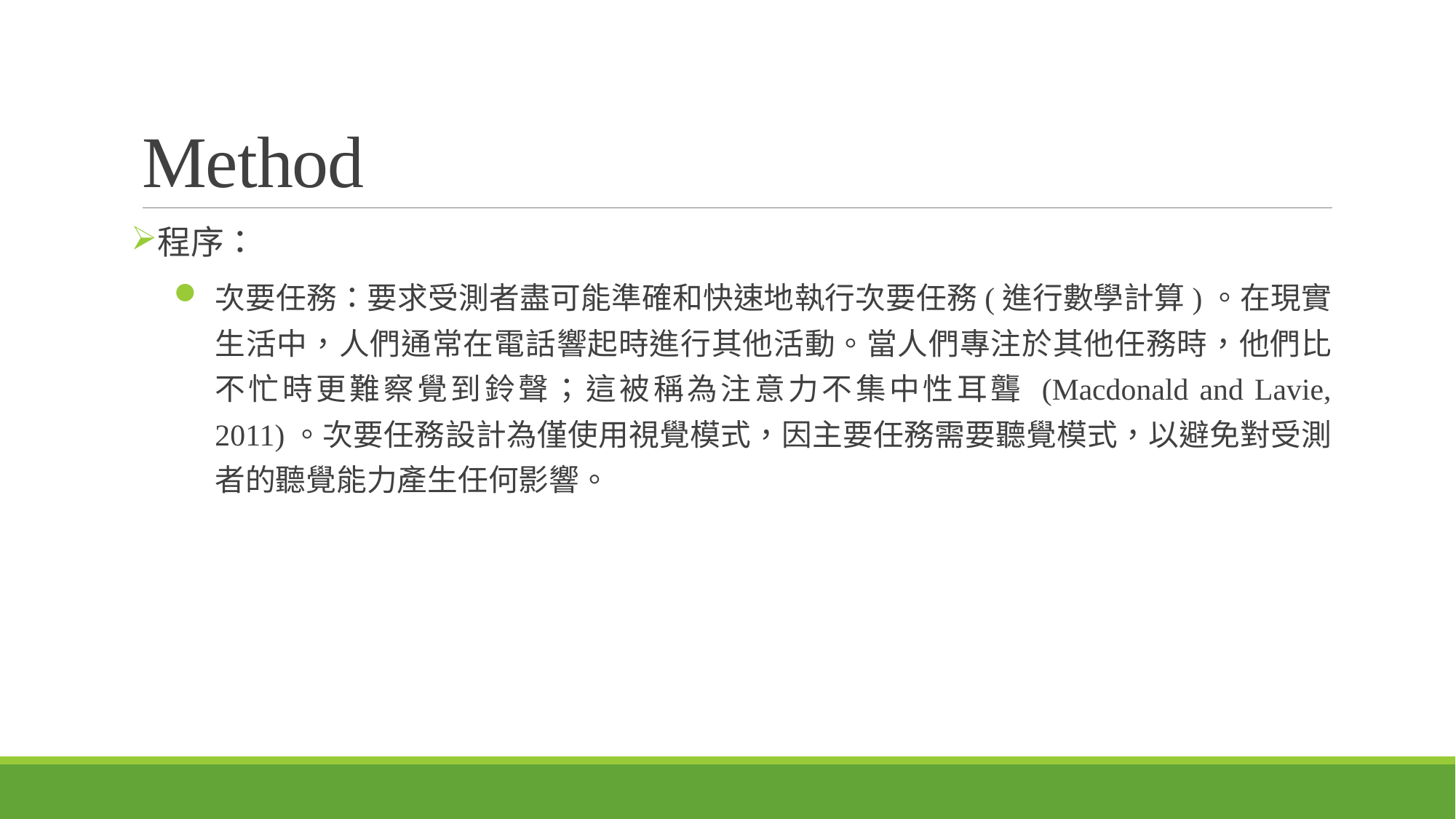

# Method
程序：
次要任務：要求受測者盡可能準確和快速地執行次要任務(進行數學計算)。在現實生活中，人們通常在電話響起時進行其他活動。當人們專注於其他任務時，他們比不忙時更難察覺到鈴聲；這被稱為注意力不集中性耳聾 (Macdonald and Lavie, 2011)。次要任務設計為僅使用視覺模式，因主要任務需要聽覺模式，以避免對受測者的聽覺能力產生任何影響。